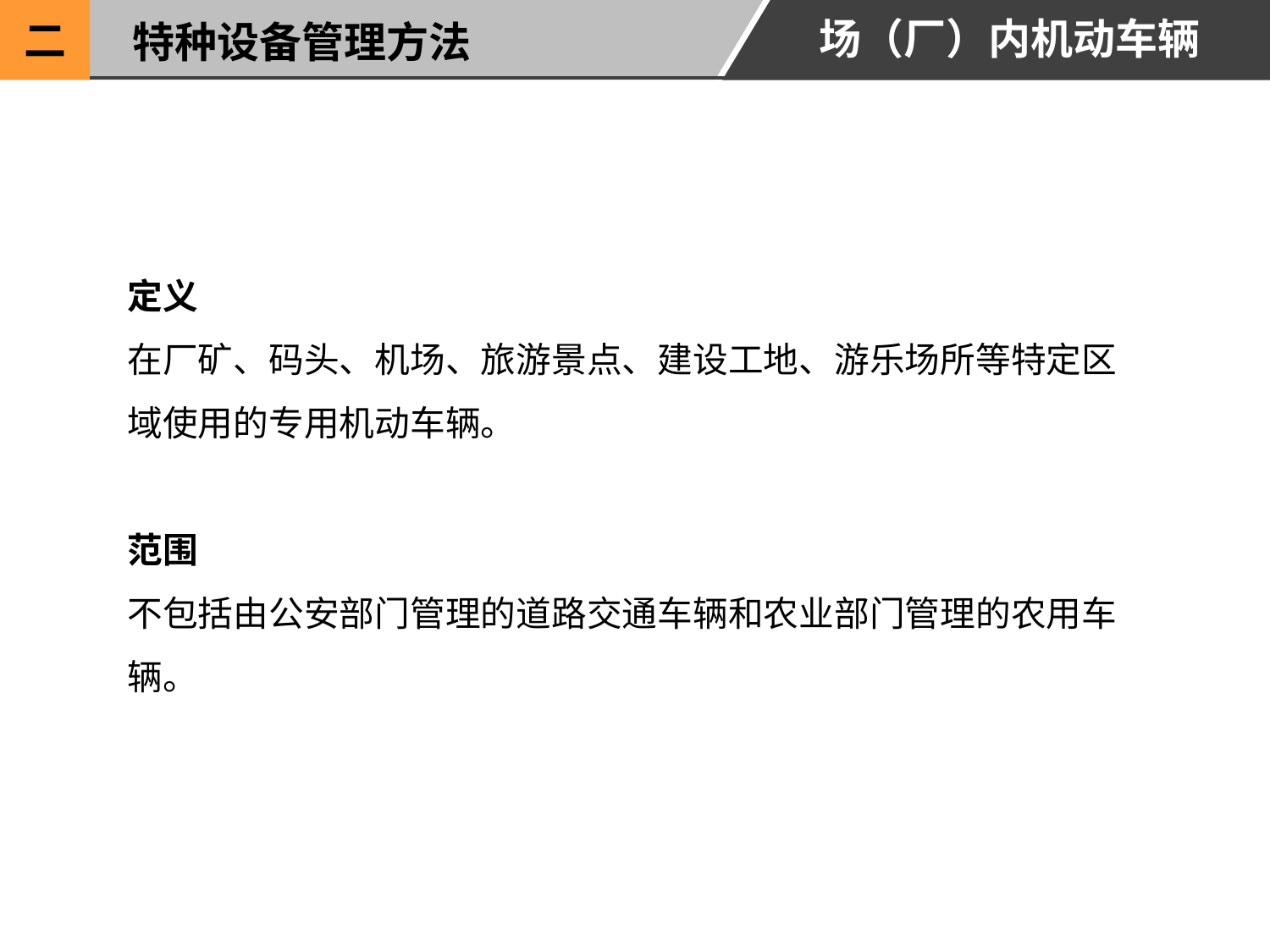

场（厂）内机动车辆
二
特种设备管理方法
定义
在厂矿、码头、机场、旅游景点、建设工地、游乐场所等特定区域使用的专用机动车辆。

范围
不包括由公安部门管理的道路交通车辆和农业部门管理的农用车辆。